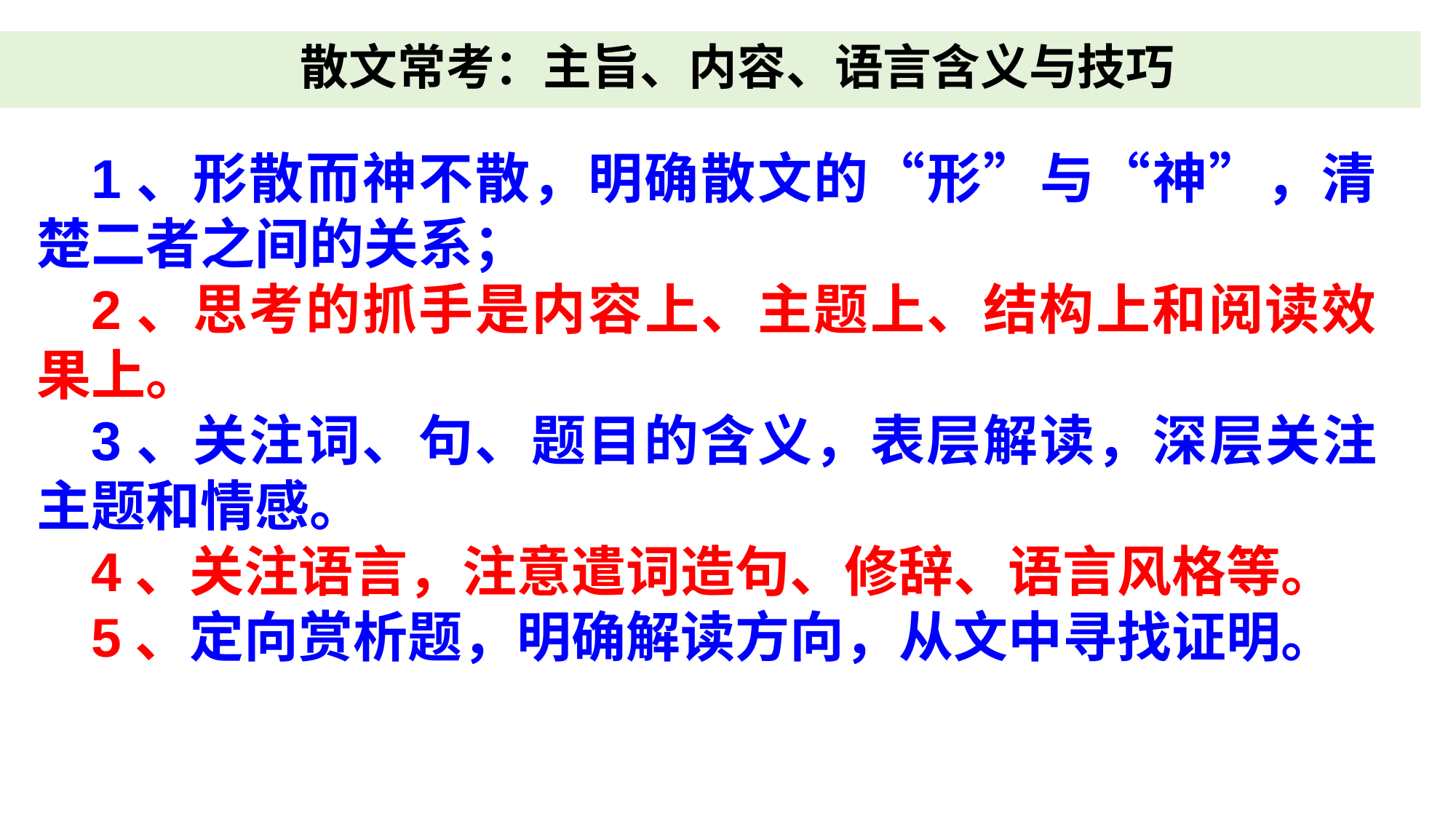

散文常考：主旨、内容、语言含义与技巧

1、形散而神不散，明确散文的“形”与“神”，清楚二者之间的关系；
2、思考的抓手是内容上、主题上、结构上和阅读效果上。
3、关注词、句、题目的含义，表层解读，深层关注主题和情感。
4、关注语言，注意遣词造句、修辞、语言风格等。
5、定向赏析题，明确解读方向，从文中寻找证明。